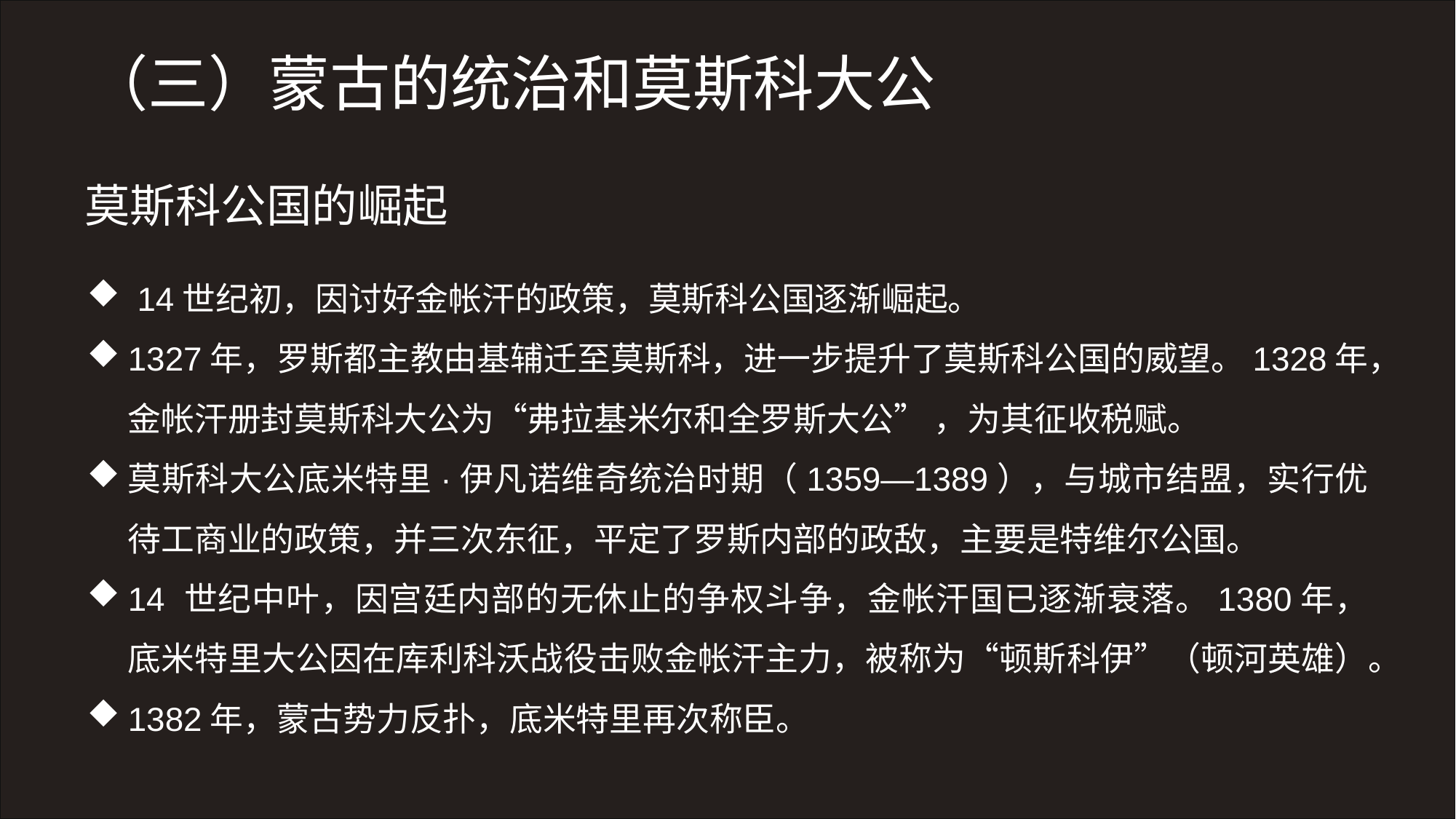

（三）蒙古的统治和莫斯科大公
莫斯科公国的崛起
 14世纪初，因讨好金帐汗的政策，莫斯科公国逐渐崛起。
1327年，罗斯都主教由基辅迁至莫斯科，进一步提升了莫斯科公国的威望。1328年，金帐汗册封莫斯科大公为“弗拉基米尔和全罗斯大公” ，为其征收税赋。
莫斯科大公底米特里·伊凡诺维奇统治时期（1359—1389），与城市结盟，实行优待工商业的政策，并三次东征，平定了罗斯内部的政敌，主要是特维尔公国。
14 世纪中叶，因宫廷内部的无休止的争权斗争，金帐汗国已逐渐衰落。1380年，底米特里大公因在库利科沃战役击败金帐汗主力，被称为“顿斯科伊”（顿河英雄）。
1382年，蒙古势力反扑，底米特里再次称臣。